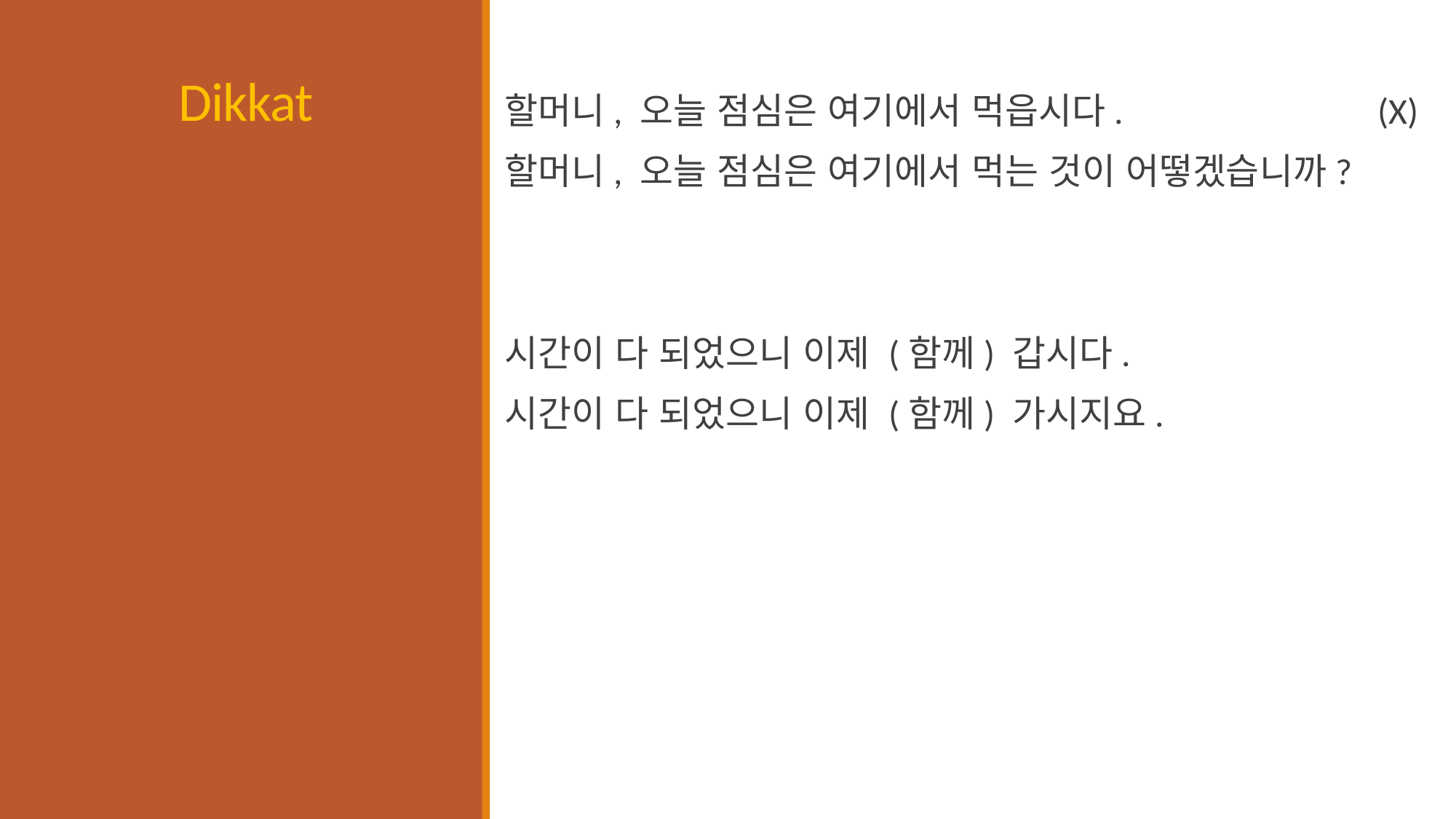

# Dikkat
할머니, 오늘 점심은 여기에서 먹읍시다. 			(X)
할머니, 오늘 점심은 여기에서 먹는 것이 어떻겠습니까?

시간이 다 되었으니 이제 (함께) 갑시다.
시간이 다 되었으니 이제 (함께) 가시지요.